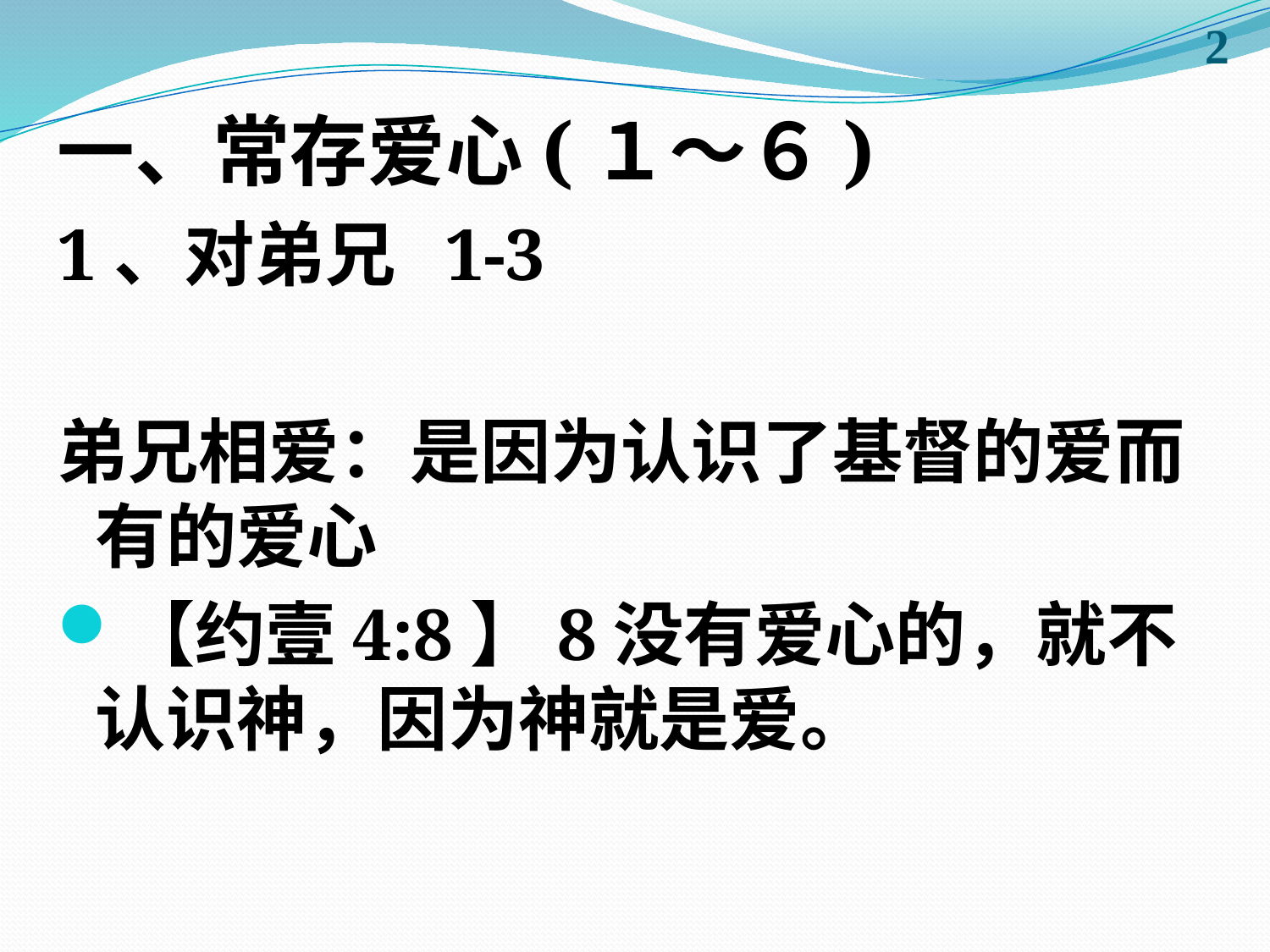

2
一、常存爱心(１～６)
1、对弟兄  1-3

弟兄相爱：是因为认识了基督的爱而有的爱心
【约壹4:8】8没有爱心的，就不认识神，因为神就是爱。